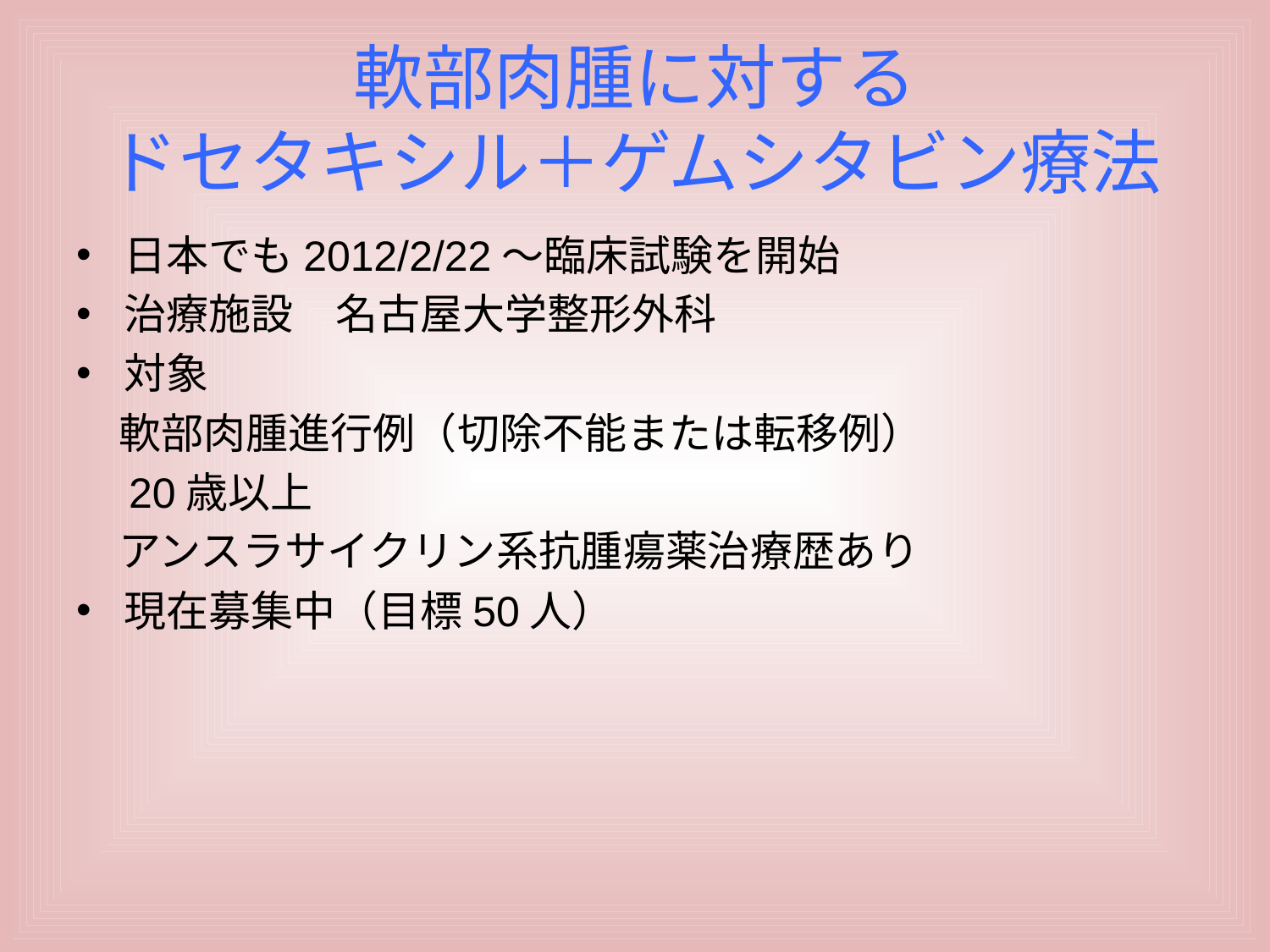

# 軟部肉腫に対する ドセタキシル＋ゲムシタビン療法
日本でも2012/2/22〜臨床試験を開始
治療施設　名古屋大学整形外科
対象
　軟部肉腫進行例（切除不能または転移例）
　20歳以上
　アンスラサイクリン系抗腫瘍薬治療歴あり
現在募集中（目標50人）